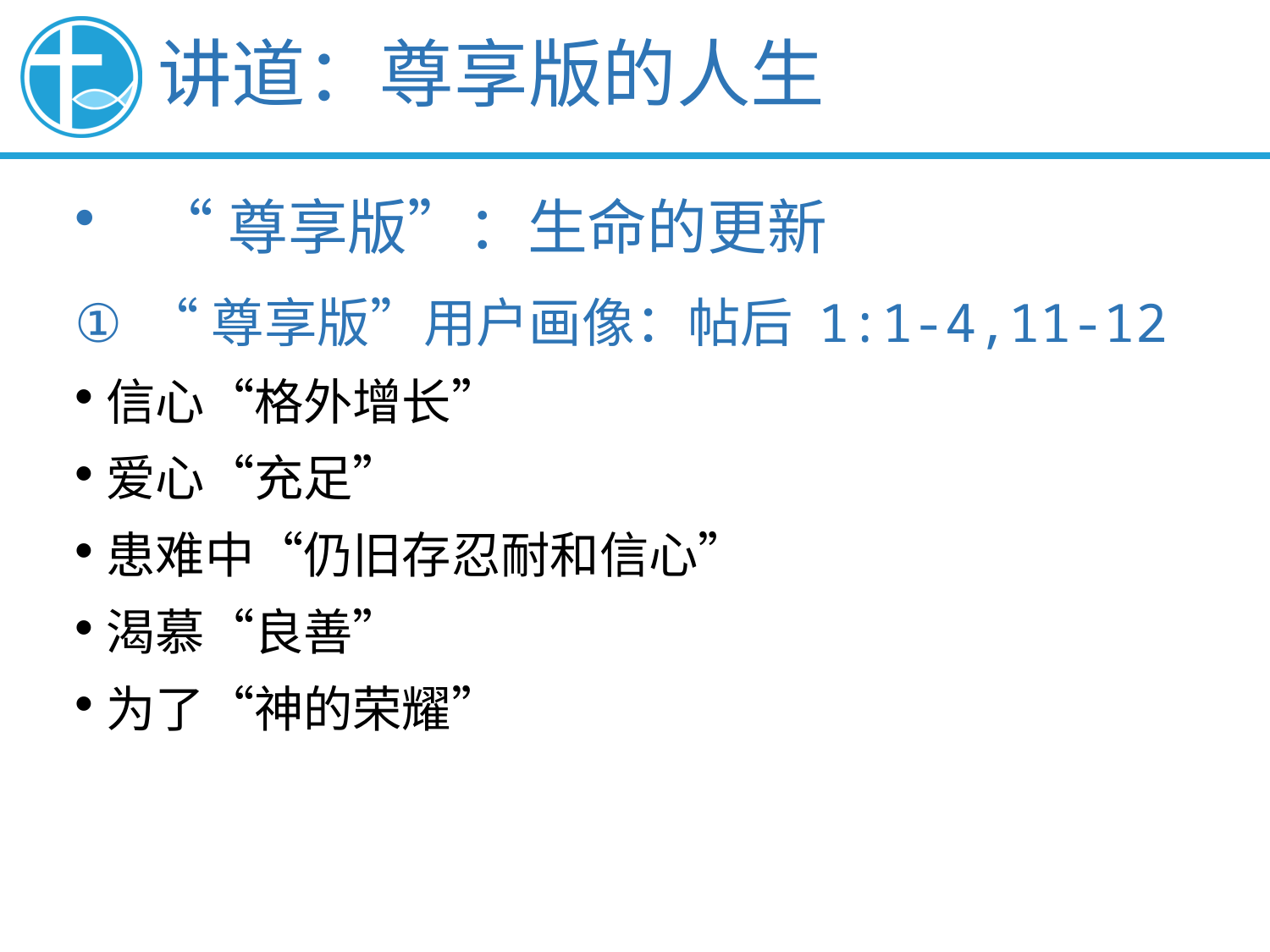

讲道：尊享版的人生
“尊享版”：生命的更新
“尊享版”用户画像：帖后 1:1-4,11-12
信心“格外增长”
爱心“充足”
患难中“仍旧存忍耐和信心”
渴慕“良善”
为了“神的荣耀”